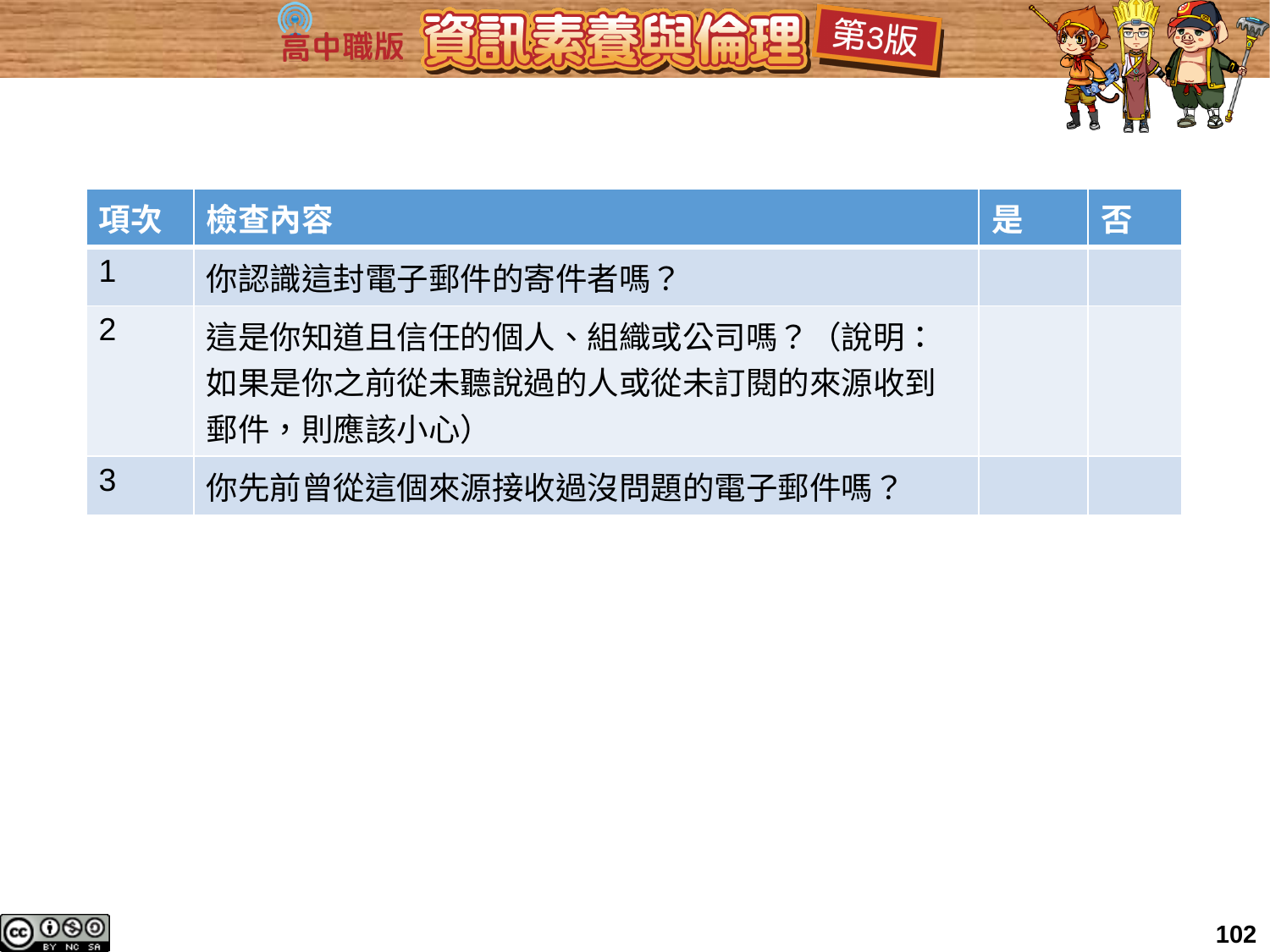

| 項次 | 檢查內容 | 是 | 否 |
| --- | --- | --- | --- |
| 1 | 你認識這封電子郵件的寄件者嗎？ |  |  |
| 2 | 這是你知道且信任的個人、組織或公司嗎？（說明：如果是你之前從未聽說過的人或從未訂閱的來源收到郵件，則應該小心） |  |  |
| 3 | 你先前曾從這個來源接收過沒問題的電子郵件嗎？ |  |  |
102